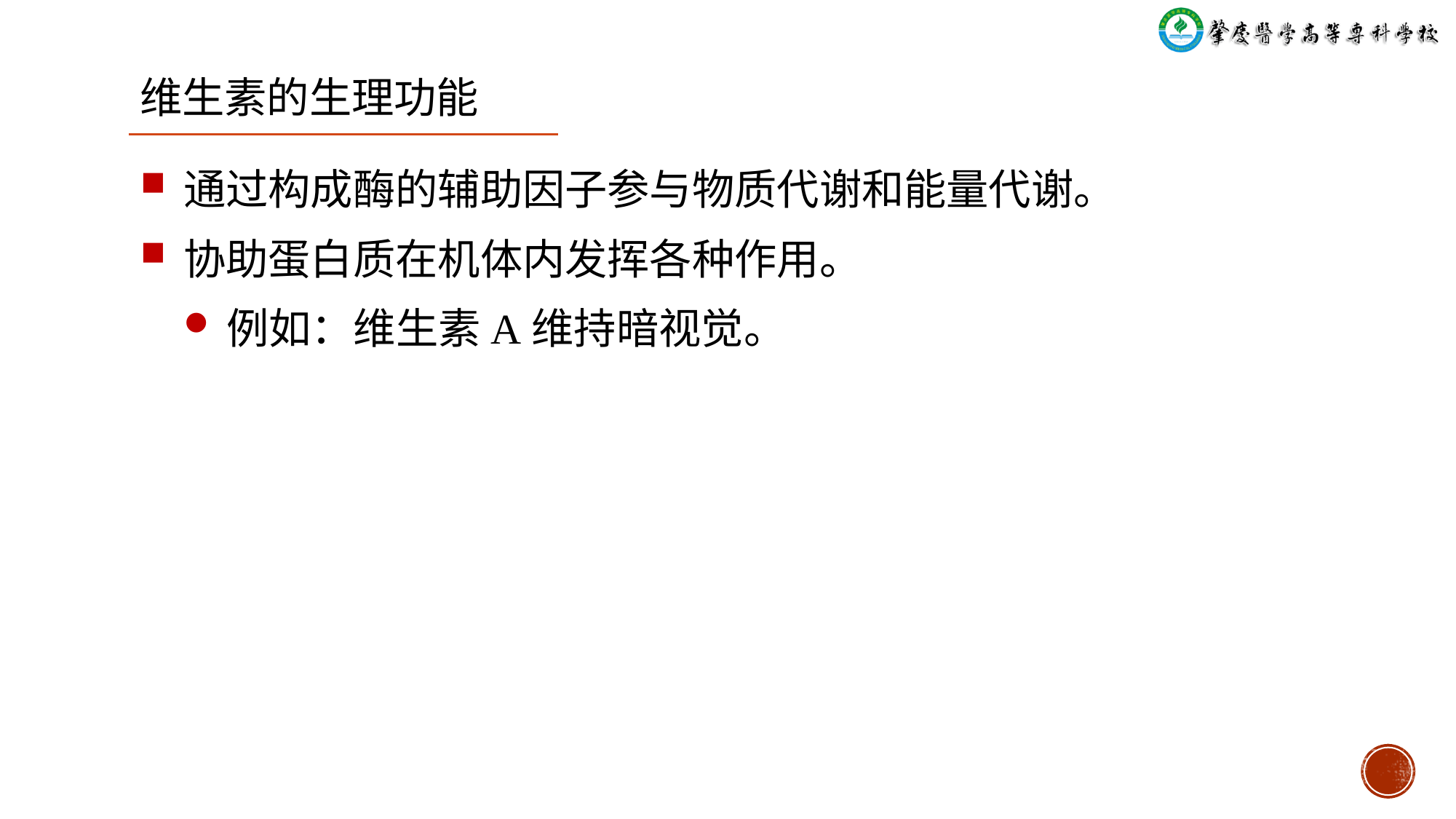

维生素的生理功能
通过构成酶的辅助因子参与物质代谢和能量代谢。
协助蛋白质在机体内发挥各种作用。
例如：维生素A维持暗视觉。